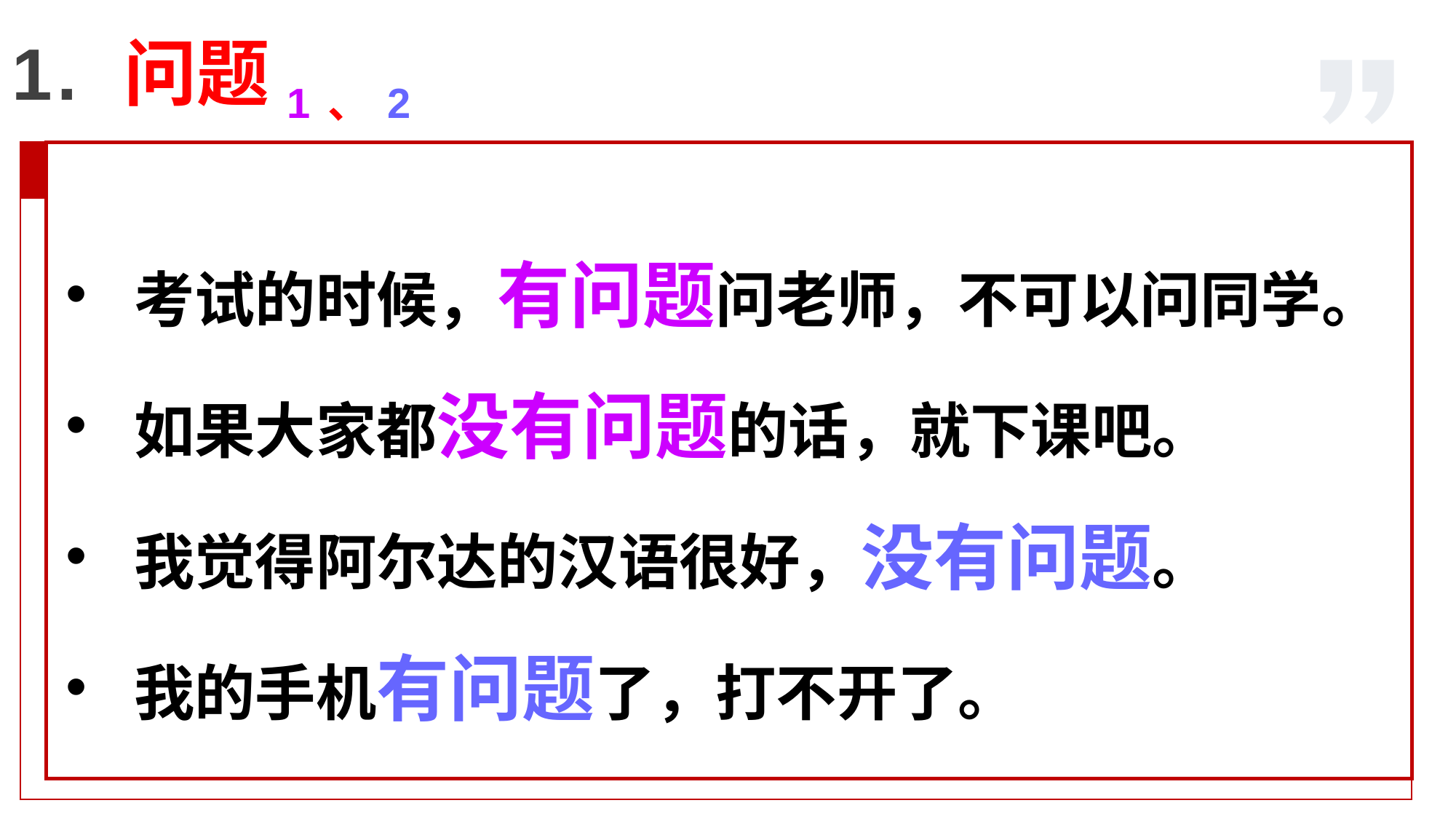

1. 问题1、2

考试的时候，有问题问老师，不可以问同学。
如果大家都没有问题的话，就下课吧。
我觉得阿尔达的汉语很好，没有问题。
我的手机有问题了，打不开了。